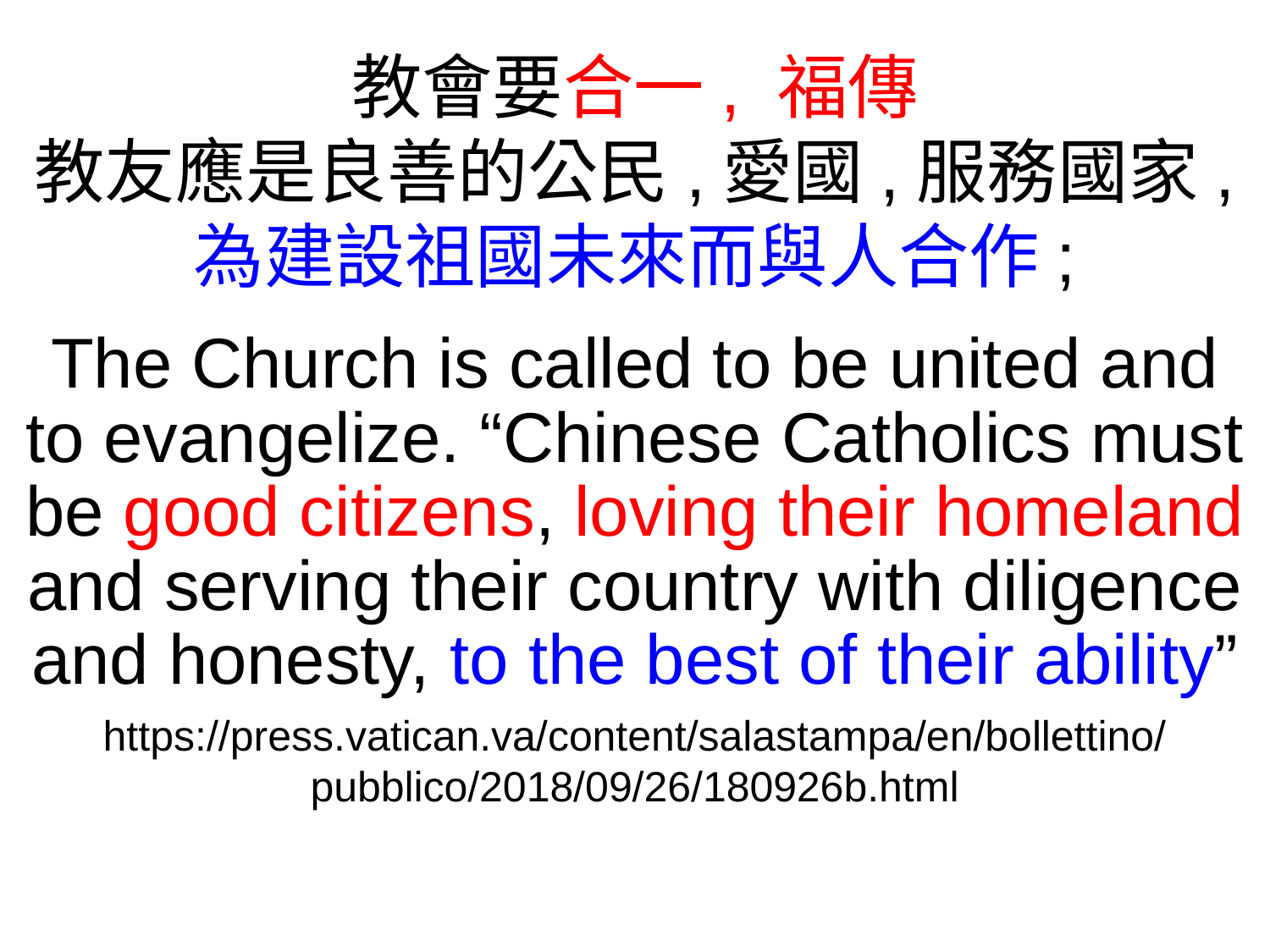

教會要合一, 福傳
教友應是良善的公民,愛國,服務國家,
為建設祖國未來而與人合作;
The Church is called to be united and to evangelize. “Chinese Catholics must be good citizens, loving their homeland and serving their country with diligence and honesty, to the best of their ability”
https://press.vatican.va/content/salastampa/en/bollettino/pubblico/2018/09/26/180926b.html